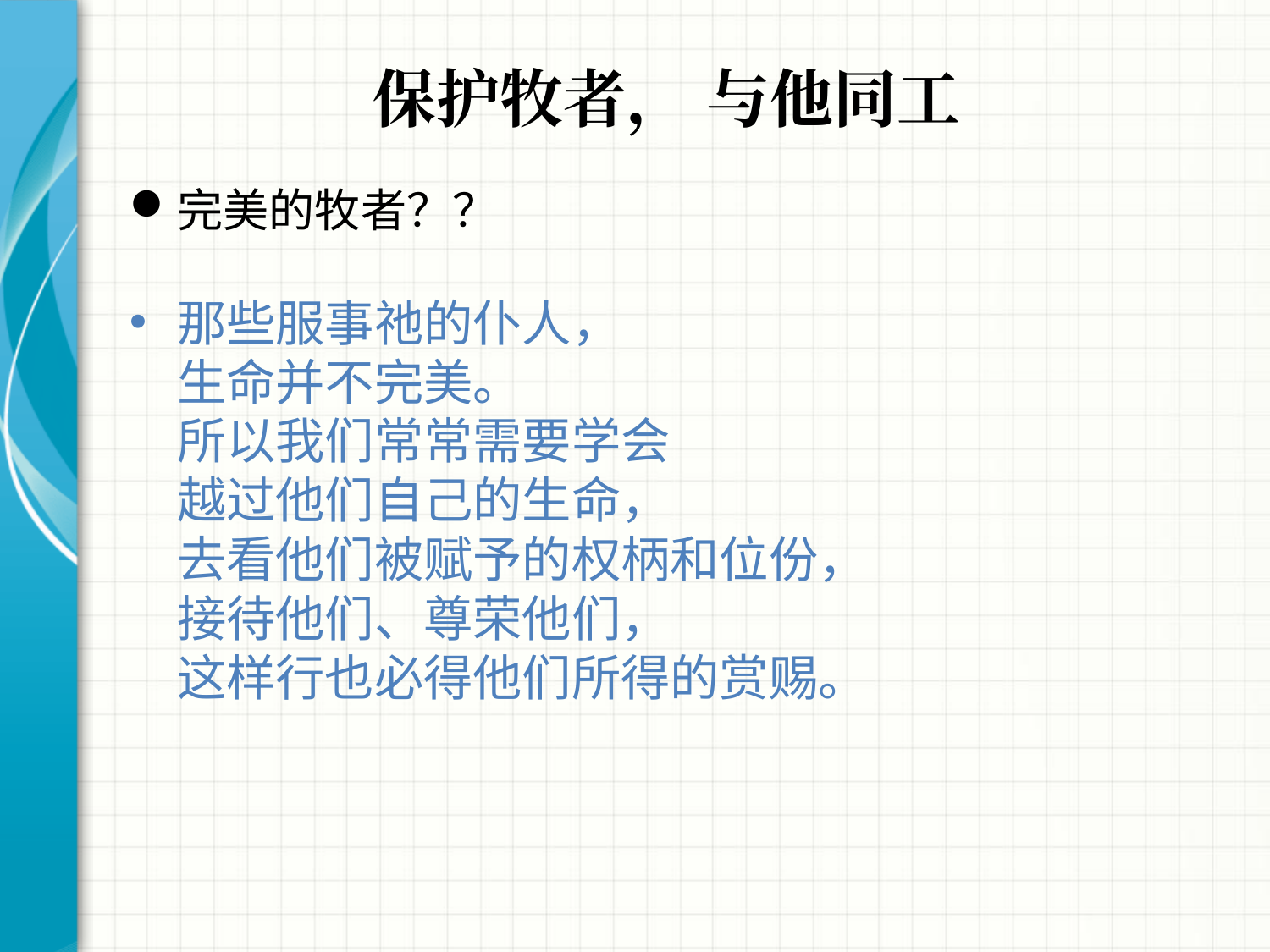

# 保护牧者， 与他同工

完美的牧者？？

那些服事祂的仆人，
生命并不完美。
所以我们常常需要学会
越过他们自己的生命，
去看他们被赋予的权柄和位份，
接待他们、尊荣他们，
这样行也必得他们所得的赏赐。